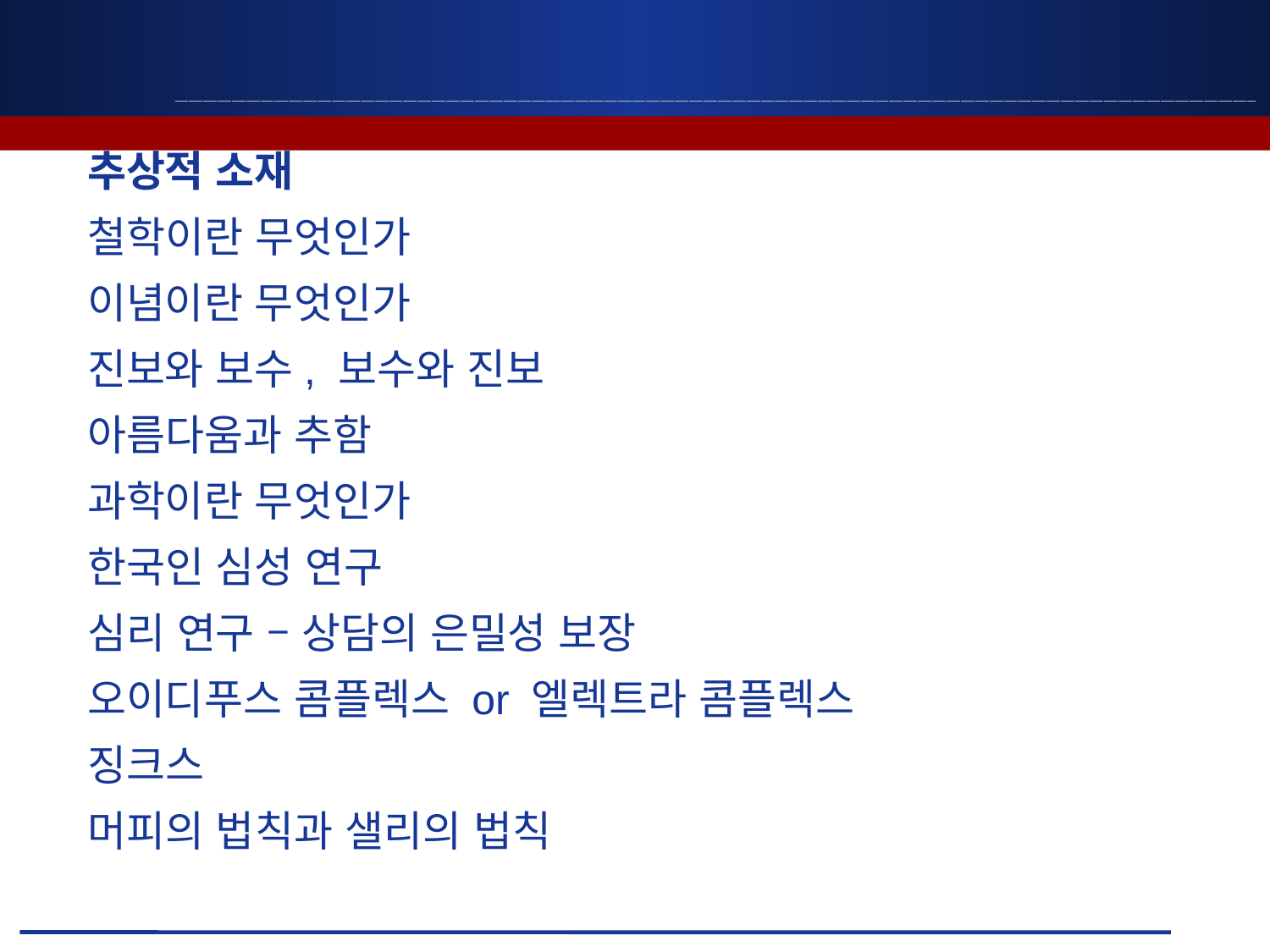

추상적 소재
철학이란 무엇인가
이념이란 무엇인가
진보와 보수, 보수와 진보
아름다움과 추함
과학이란 무엇인가
한국인 심성 연구
심리 연구 – 상담의 은밀성 보장
오이디푸스 콤플렉스 or 엘렉트라 콤플렉스
징크스
머피의 법칙과 샐리의 법칙